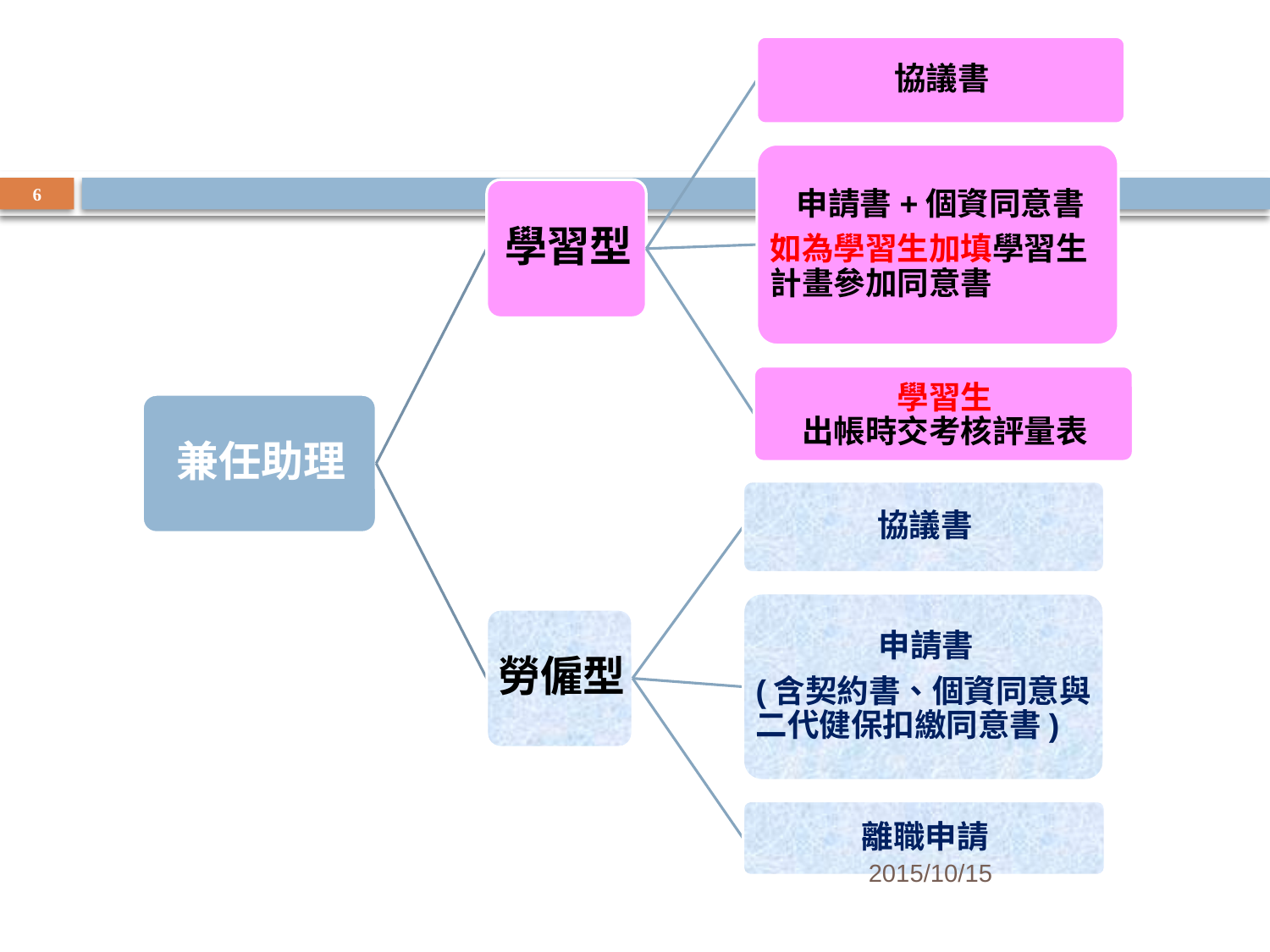

兼任助理

學習型

協議書

申請書+個資同意書
如為學習生加填學習生計畫參加同意書

學習生
出帳時交考核評量表

勞僱型

協議書

申請書
(含契約書、個資同意與二代健保扣繳同意書)

離職申請
6
2015/10/15